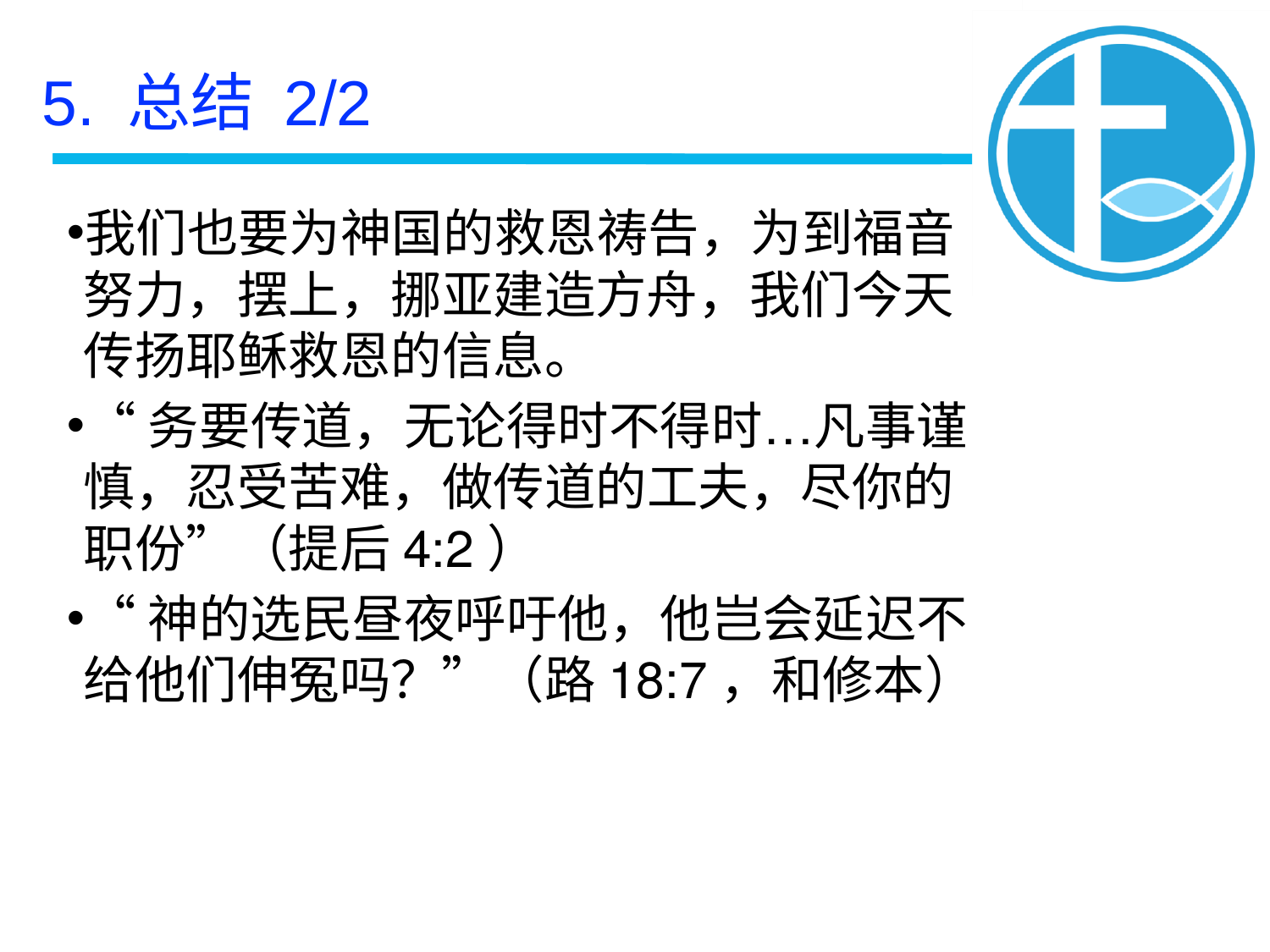

5. 总结 2/2
我们也要为神国的救恩祷告，为到福音努力，摆上，挪亚建造方舟，我们今天传扬耶稣救恩的信息。
“务要传道，无论得时不得时…凡事谨慎，忍受苦难，做传道的工夫，尽你的职份”（提后4:2）
“神的选民昼夜呼吁他，他岂会延迟不给他们伸冤吗？”（路18:7，和修本）